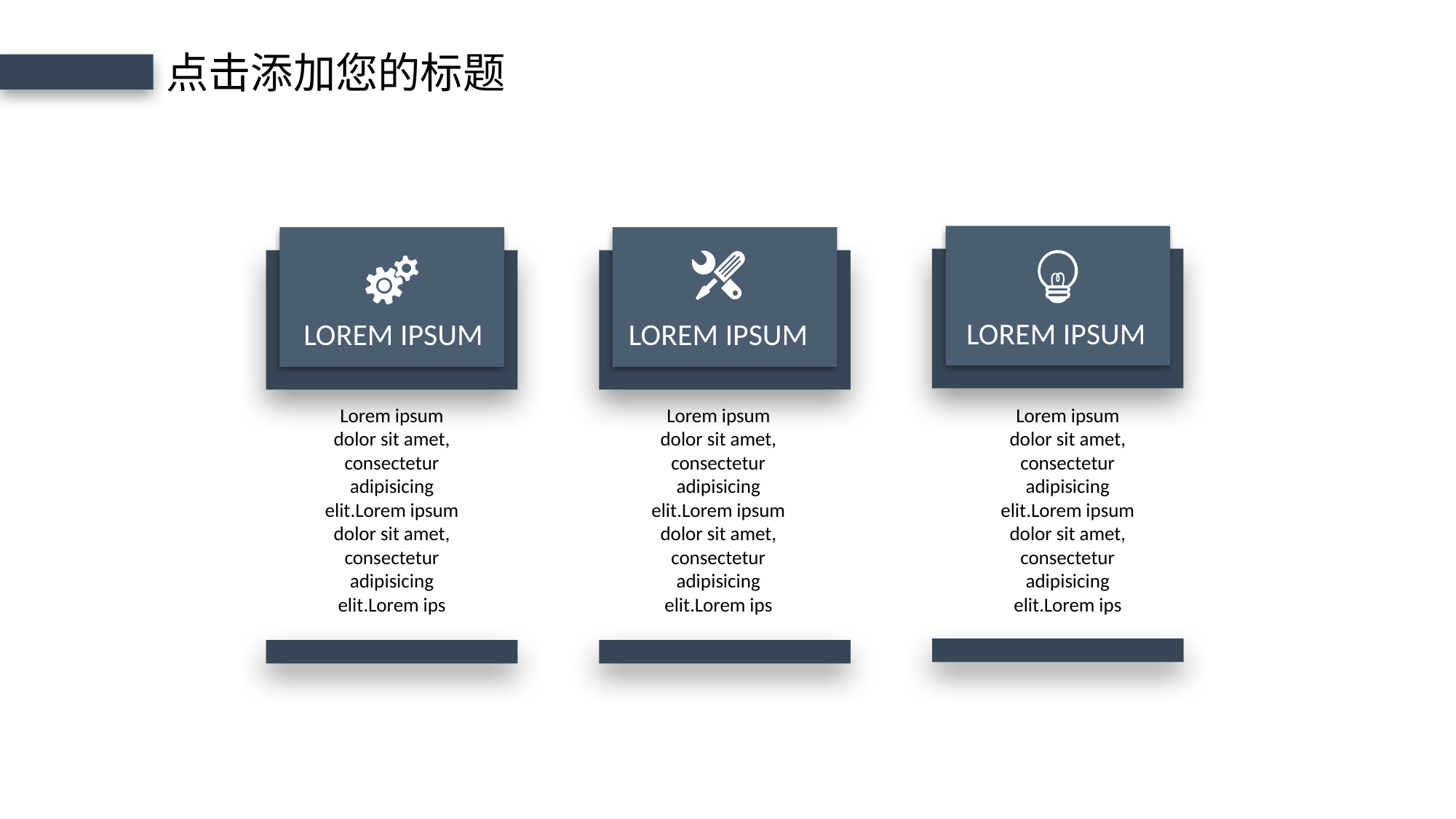

点击添加您的标题

LOREM IPSUM
LOREM IPSUM
LOREM IPSUM
Lorem ipsum dolor sit amet, consectetur adipisicing elit.Lorem ipsum dolor sit amet, consectetur adipisicing elit.Lorem ips
Lorem ipsum dolor sit amet, consectetur adipisicing elit.Lorem ipsum dolor sit amet, consectetur adipisicing elit.Lorem ips
Lorem ipsum dolor sit amet, consectetur adipisicing elit.Lorem ipsum dolor sit amet, consectetur adipisicing elit.Lorem ips